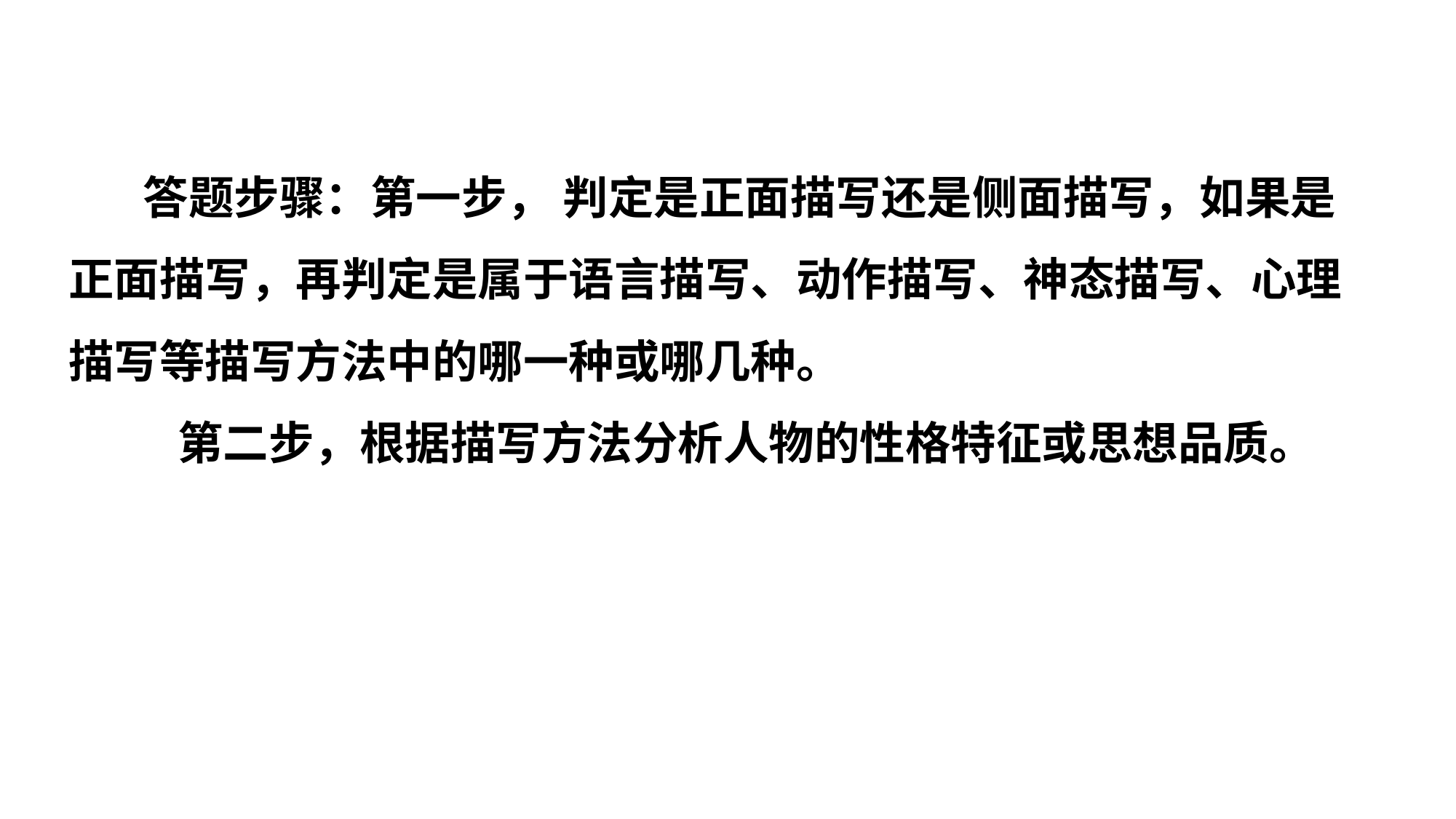

答题步骤：第一步， 判定是正面描写还是侧面描写，如果是正面描写，再判定是属于语言描写、动作描写、神态描写、心理描写等描写方法中的哪一种或哪几种。
	第二步，根据描写方法分析人物的性格特征或思想品质。